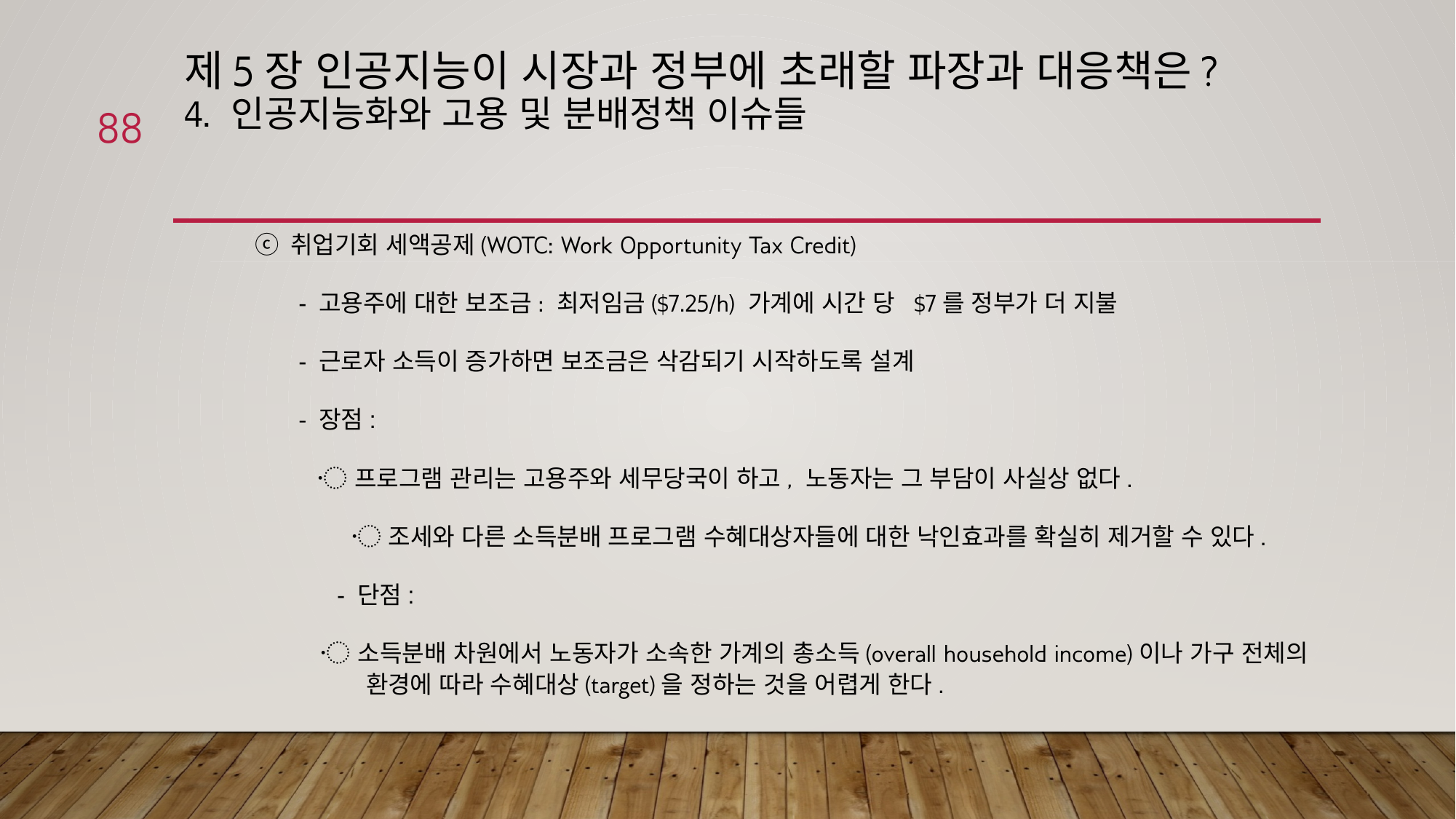

# 제5장 인공지능이 시장과 정부에 초래할 파장과 대응책은? 4. 인공지능화와 고용 및 분배정책 이슈들
88
             ⓒ 취업기회 세액공제(WOTC: Work Opportunity Tax Credit)
                 - 고용주에 대한 보조금: 최저임금($7.25/h) 가계에 시간 당  $7를 정부가 더 지불
                 - 근로자 소득이 증가하면 보조금은 삭감되기 시작하도록 설계
                 - 장점:
                   〮 프로그램 관리는 고용주와 세무당국이 하고, 노동자는 그 부담이 사실상 없다.
                        〮 조세와 다른 소득분배 프로그램 수혜대상자들에 대한 낙인효과를 확실히 제거할 수 있다.
                     - 단점:
                   〮 소득분배 차원에서 노동자가 소속한 가계의 총소득(overall household income)이나 가구 전체의 환경에 따라 수혜대상(target)을 정하는 것을 어렵게 한다.